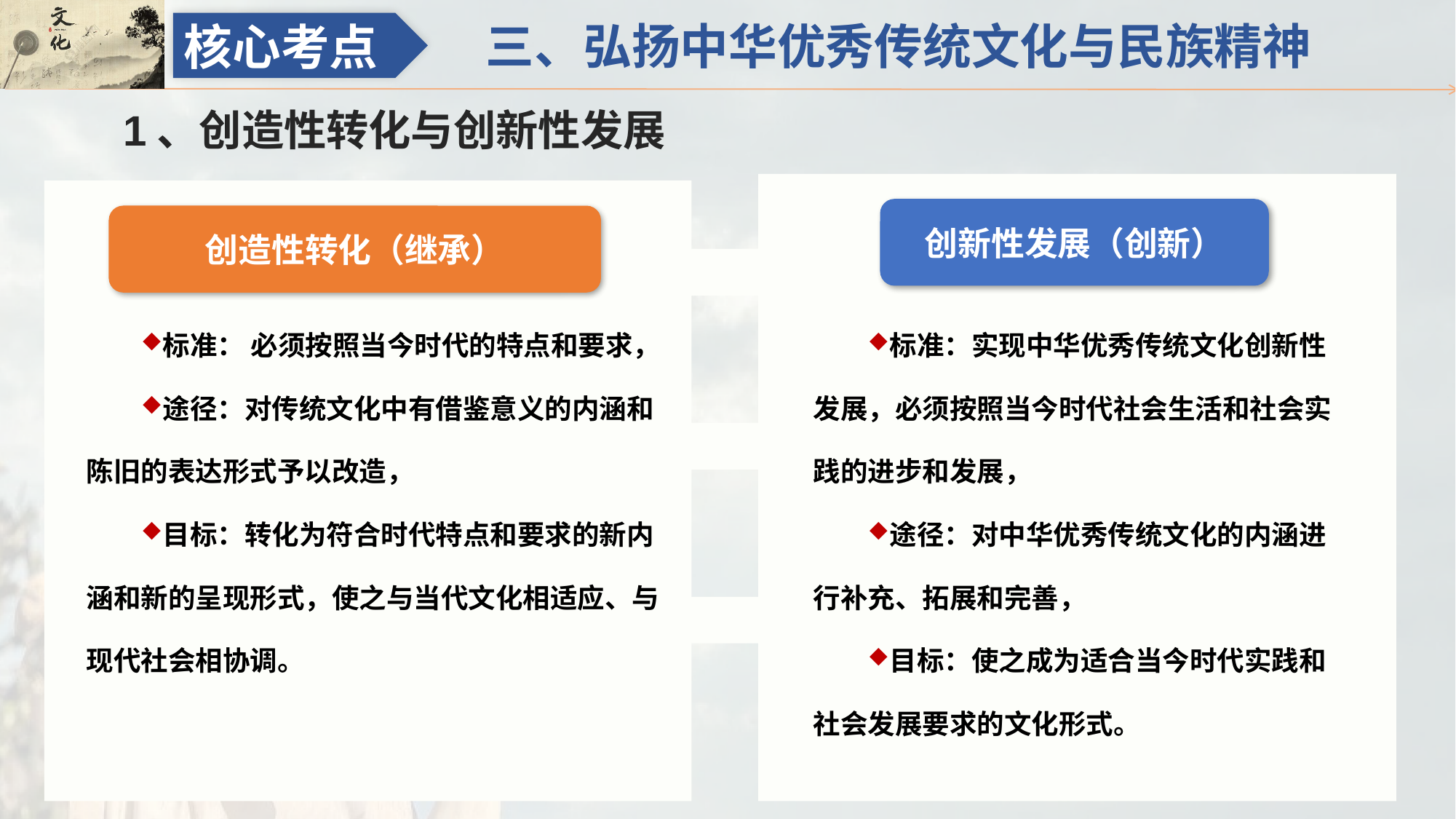

三、弘扬中华优秀传统文化与民族精神
核心考点
1、创造性转化与创新性发展

创新性发展（创新）
创造性转化（继承）
标准： 必须按照当今时代的特点和要求，
途径：对传统文化中有借鉴意义的内涵和陈旧的表达形式予以改造，
目标：转化为符合时代特点和要求的新内涵和新的呈现形式，使之与当代文化相适应、与现代社会相协调。
标准：实现中华优秀传统文化创新性发展，必须按照当今时代社会生活和社会实践的进步和发展，
途径：对中华优秀传统文化的内涵进行补充、拓展和完善，
目标：使之成为适合当今时代实践和社会发展要求的文化形式。